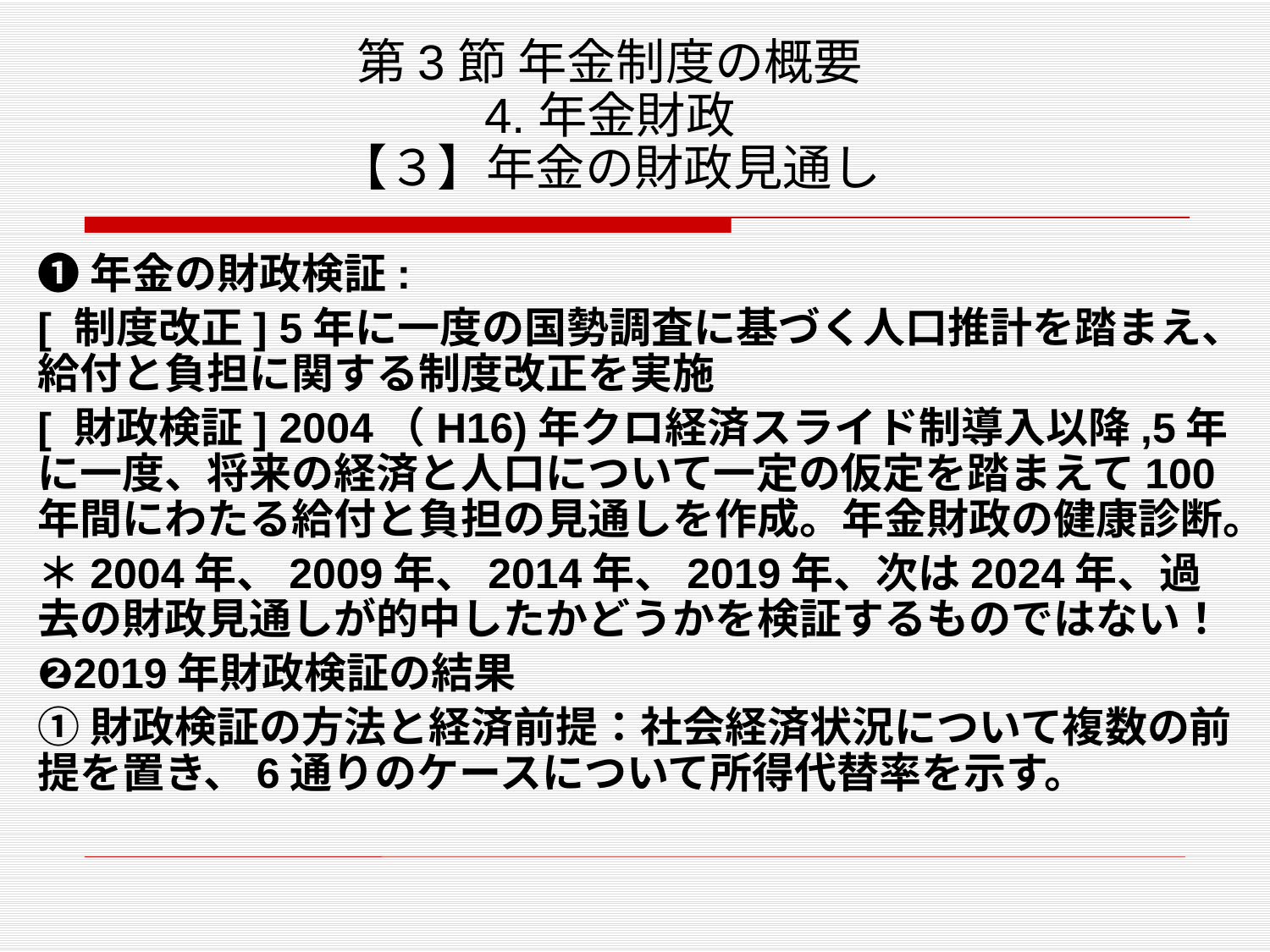

# 第3節 年金制度の概要 4.年金財政 【３】年金の財政見通し
❶年金の財政検証:
[ 制度改正] 5年に一度の国勢調査に基づく人口推計を踏まえ、給付と負担に関する制度改正を実施
[ 財政検証] 2004（H16)年クロ経済スライド制導入以降,5年に一度、将来の経済と人口について一定の仮定を踏まえて100年間にわたる給付と負担の見通しを作成。年金財政の健康診断。
＊2004年、2009年、2014年、2019年、次は2024年、過去の財政見通しが的中したかどうかを検証するものではない！
❷2019年財政検証の結果
①財政検証の方法と経済前提：社会経済状況について複数の前提を置き、6通りのケースについて所得代替率を示す。